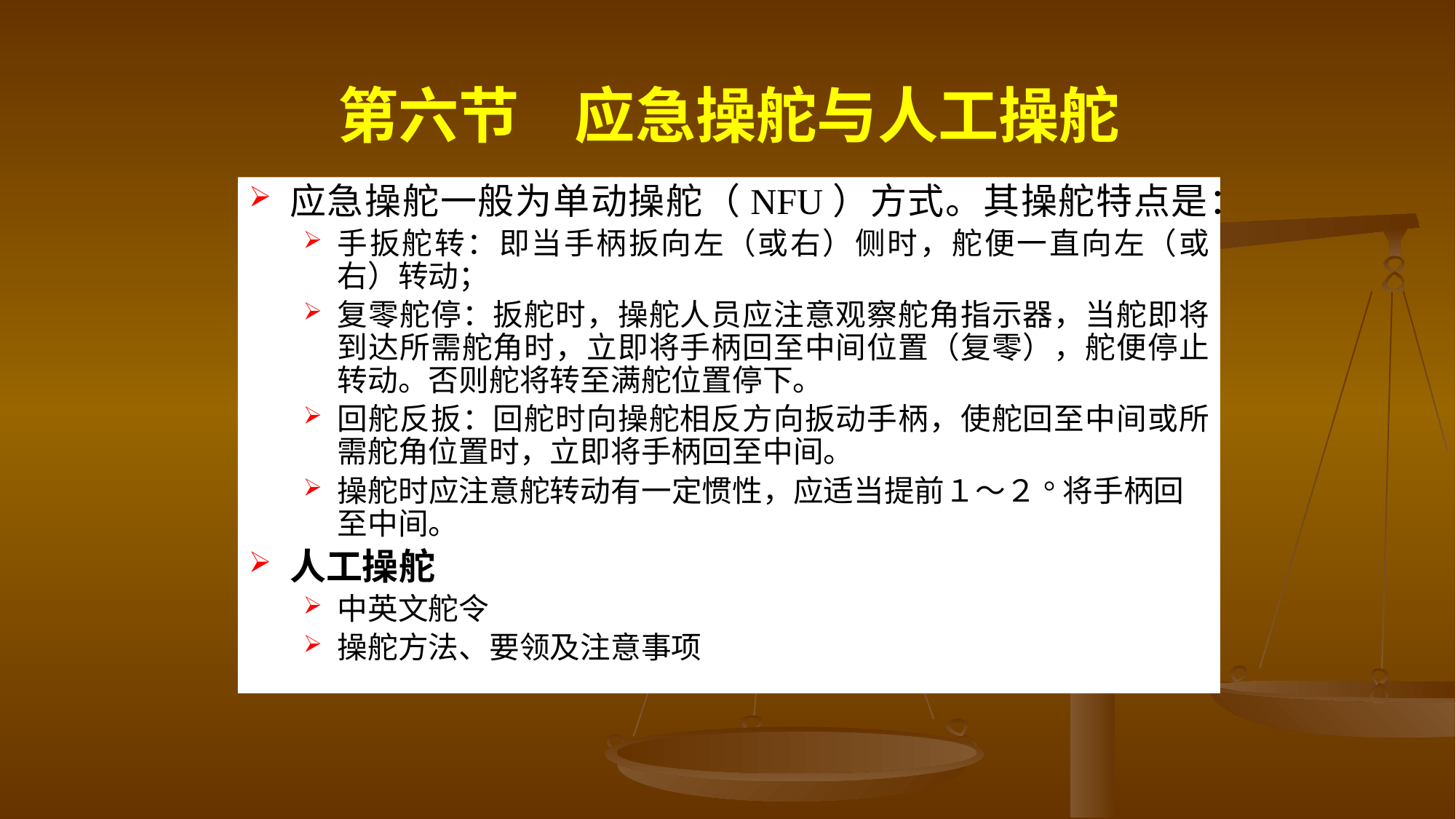

# 第六节    应急操舵与人工操舵
应急操舵一般为单动操舵（NFU）方式。其操舵特点是：
手扳舵转：即当手柄扳向左（或右）侧时，舵便一直向左（或右）转动；
复零舵停：扳舵时，操舵人员应注意观察舵角指示器，当舵即将到达所需舵角时，立即将手柄回至中间位置（复零），舵便停止转动。否则舵将转至满舵位置停下。
回舵反扳：回舵时向操舵相反方向扳动手柄，使舵回至中间或所需舵角位置时，立即将手柄回至中间。
操舵时应注意舵转动有一定惯性，应适当提前１～２°将手柄回至中间。
人工操舵
中英文舵令
操舵方法、要领及注意事项